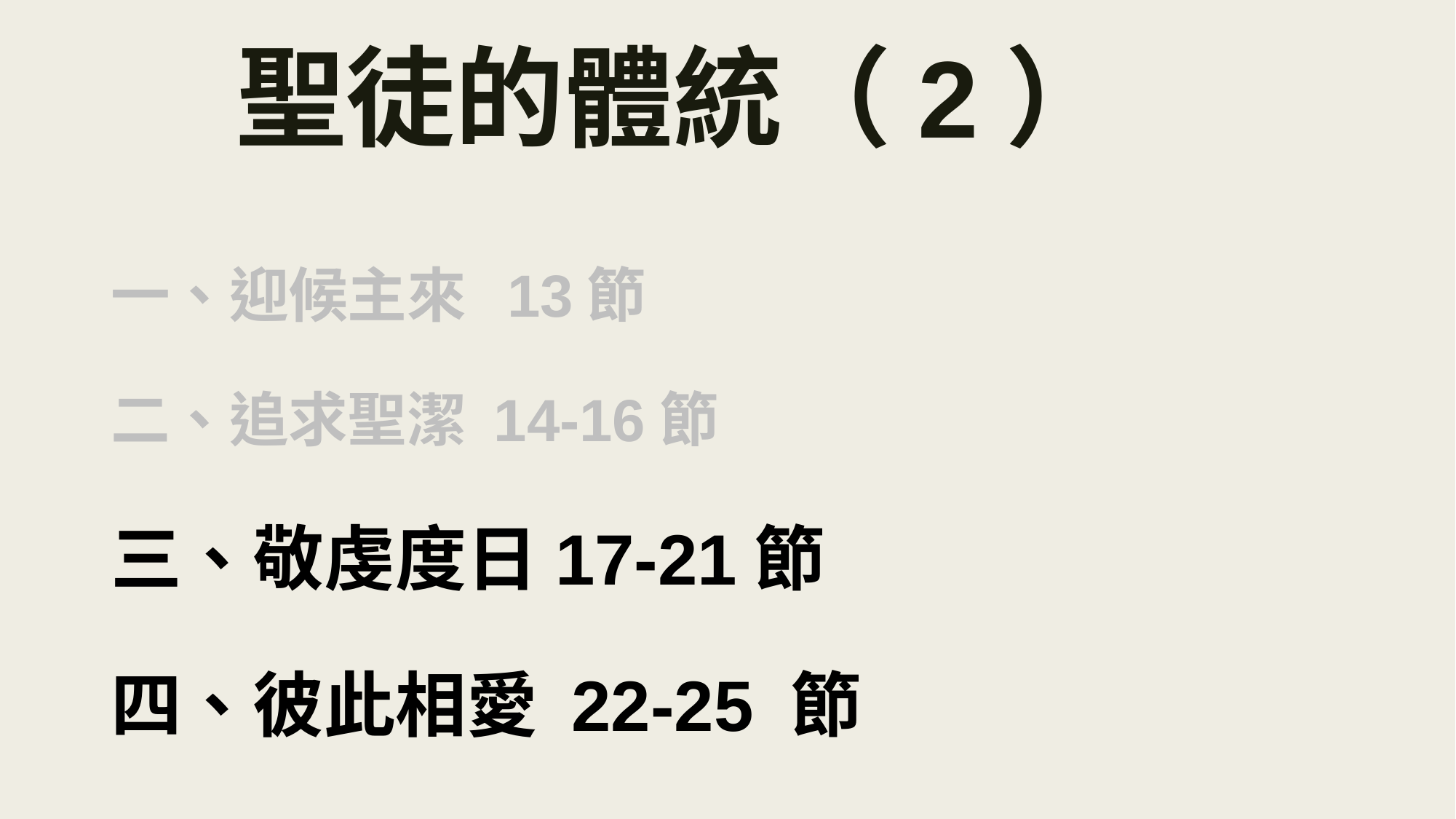

# 聖徒的體統（2）
一、迎候主來  13節
二、追求聖潔 14-16節
三、敬虔度日17-21節
四、彼此相愛 22-25 節